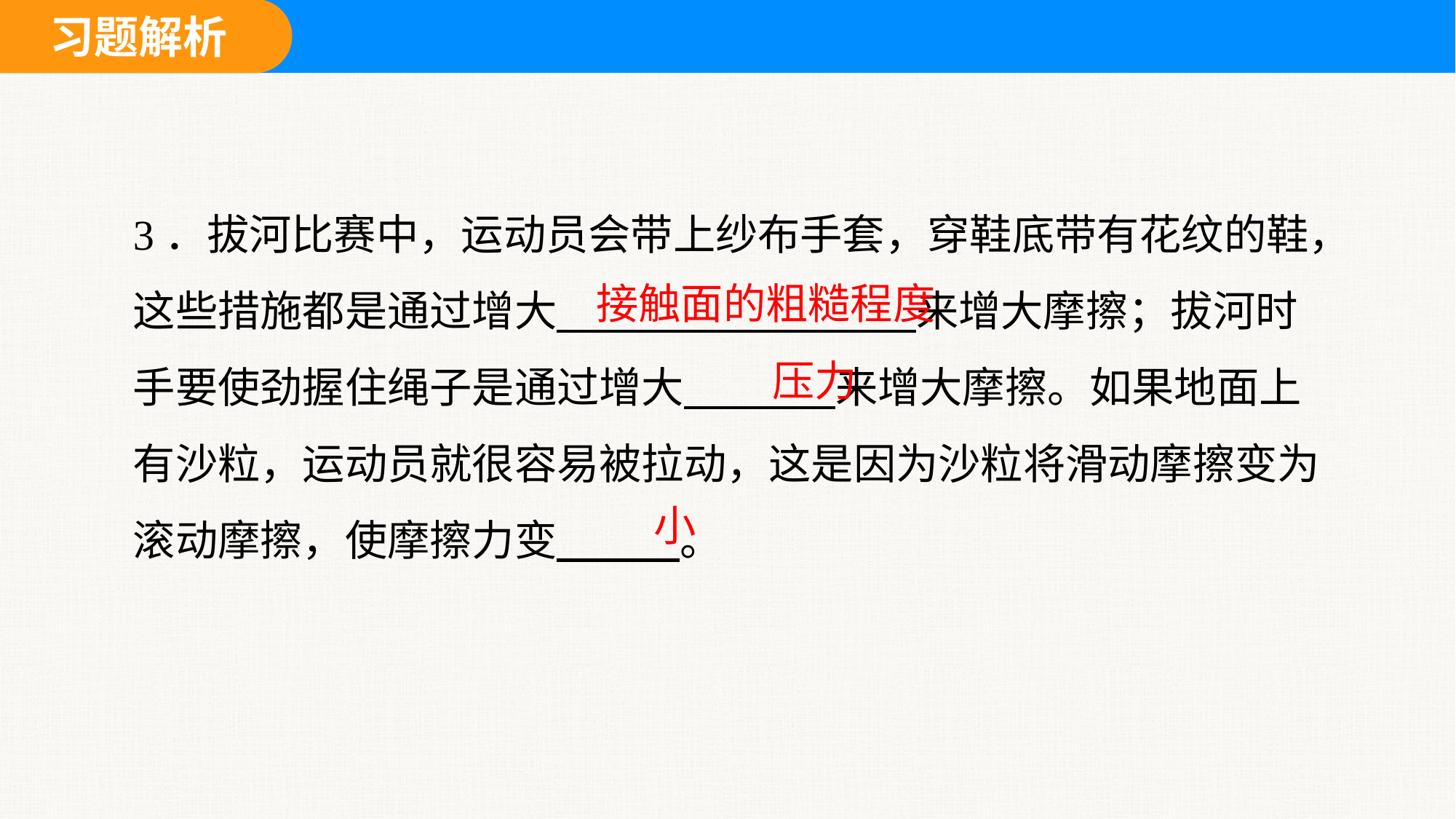

3．拔河比赛中，运动员会带上纱布手套，穿鞋底带有花纹的鞋，这些措施都是通过增大                                      来增大摩擦；拔河时手要使劲握住绳子是通过增大                来增大摩擦。如果地面上有沙粒，运动员就很容易被拉动，这是因为沙粒将滑动摩擦变为滚动摩擦，使摩擦力变             。
接触面的粗糙程度
压力
小